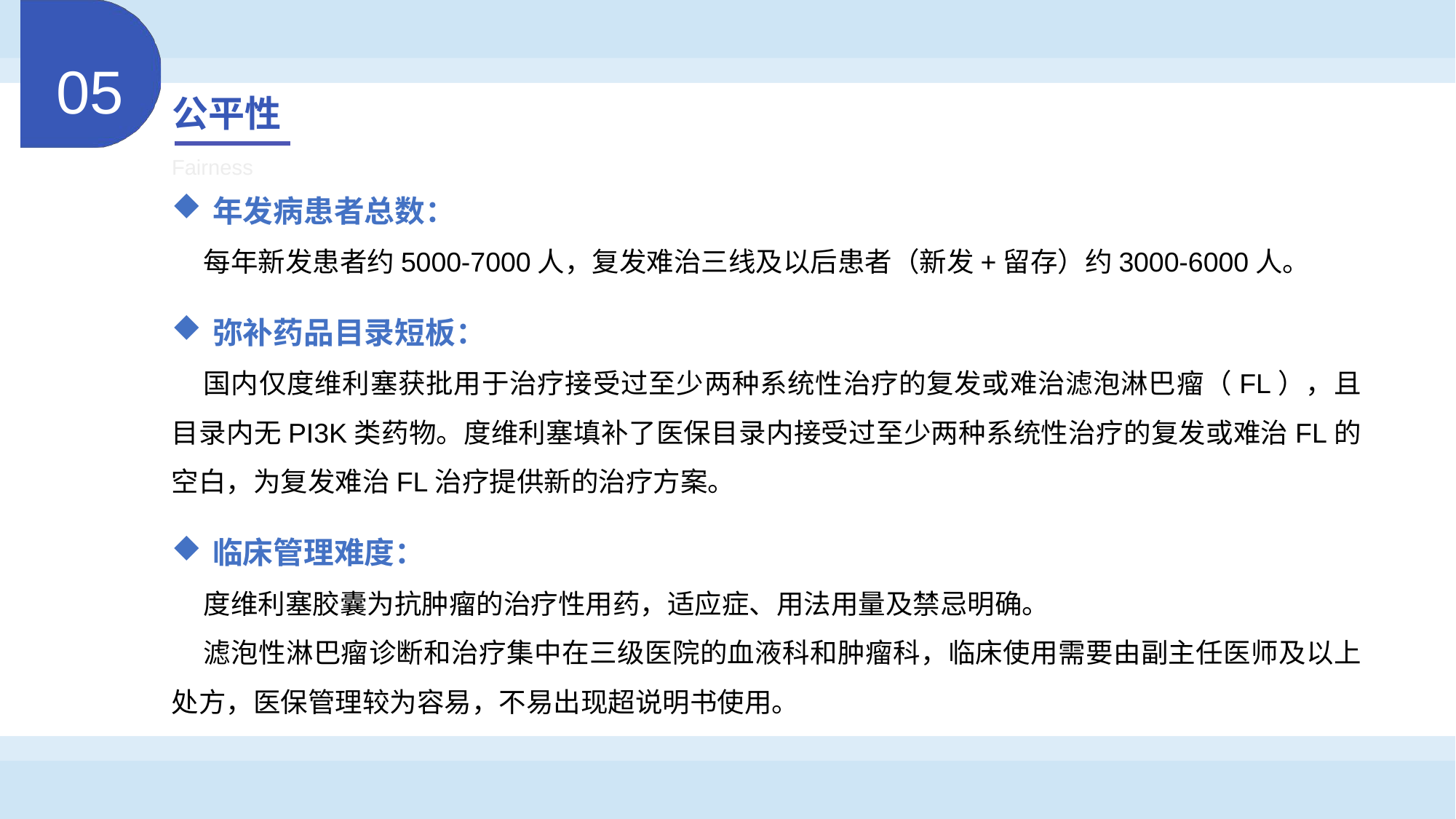

05
公平性
Fairness
年发病患者总数：
每年新发患者约5000-7000人，复发难治三线及以后患者（新发+留存）约3000-6000人。
弥补药品目录短板：
国内仅度维利塞获批用于治疗接受过至少两种系统性治疗的复发或难治滤泡淋巴瘤（FL），且目录内无PI3K类药物。度维利塞填补了医保目录内接受过至少两种系统性治疗的复发或难治FL的空白，为复发难治FL治疗提供新的治疗方案。
临床管理难度：
度维利塞胶囊为抗肿瘤的治疗性用药，适应症、用法用量及禁忌明确。
滤泡性淋巴瘤诊断和治疗集中在三级医院的血液科和肿瘤科，临床使用需要由副主任医师及以上处方，医保管理较为容易，不易出现超说明书使用。